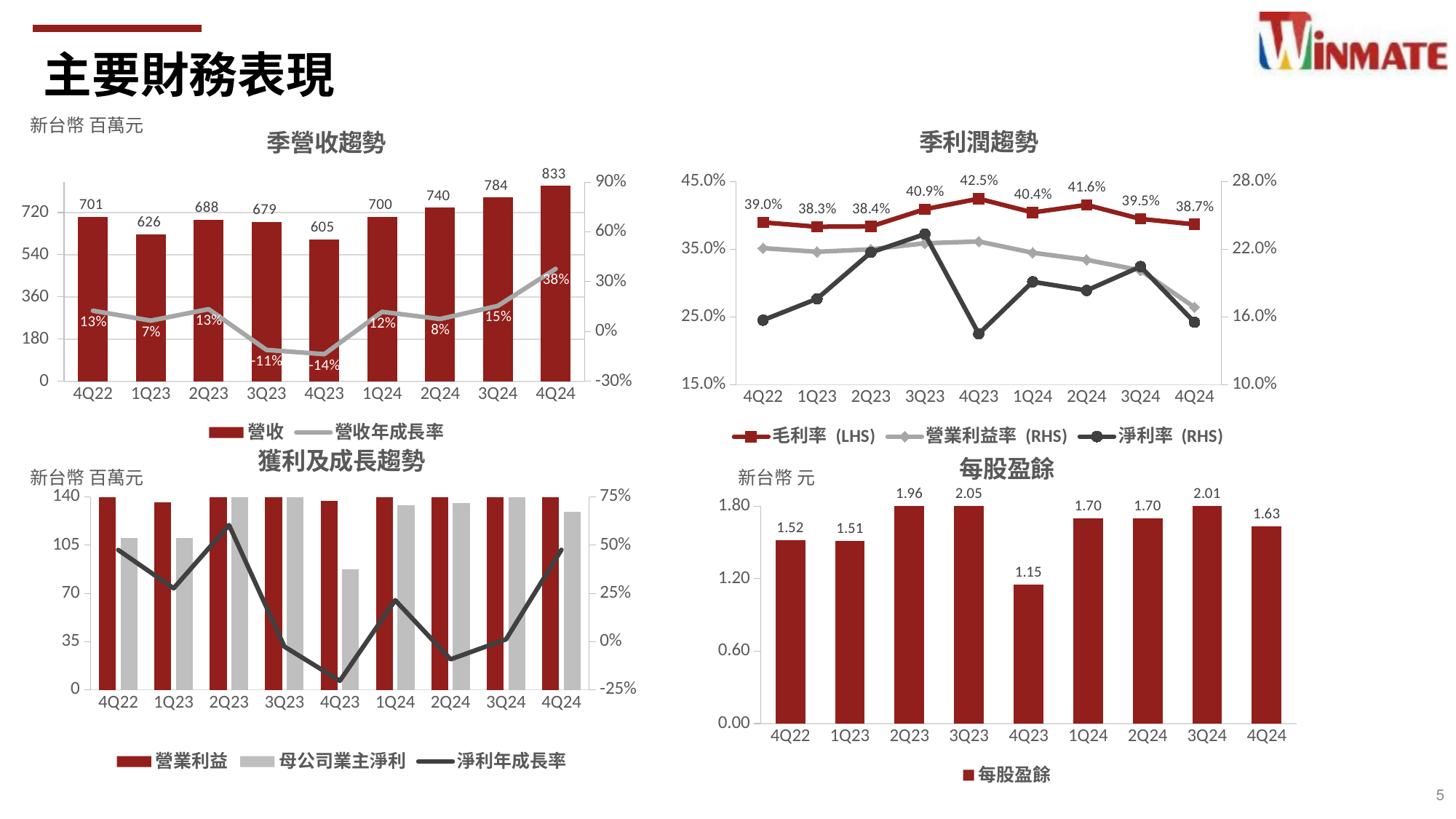

主要財務表現

### Chart: 季利潤趨勢

| Category | 毛利率 (LHS) | 營業利益率 (RHS) | 淨利率 (RHS) |
|---|---|---|---|
| 4Q22 | 0.38967690926657733 | 0.22099725845974247 | 0.15710695432145808 |
| 1Q23 | 0.3832550635742125 | 0.21772889911187782 | 0.1760366749728452 |
| 2Q23 | 0.3837107121951786 | 0.21989841345462524 | 0.21722875273974293 |
| 3Q23 | 0.40916219842103163 | 0.22533948112881064 | 0.23341103981880593 |
| 4Q23 | 0.4246989495260056 | 0.22688419991239162 | 0.14495218731662163 |
| 1Q24 | 0.40438452420057414 | 0.21690826775589483 | 0.19115240149102383 |
| 2Q24 | 0.4155128882308521 | 0.21062777524859877 | 0.18343962639598296 |
| 3Q24 | 0.3948548344702103 | 0.2012731490342288 | 0.20463784536942758 |
| 4Q24 | 0.3867920906124016 | 0.16857242272989056 | 0.15530692071414856 |

### Chart: 季營收趨勢

| Category | 營收 | 營收年成長率 |
|---|---|---|
| 4Q22 | 700.701 | 0.12511621260121952 |
| 1Q23 | 626.04 | 0.06521199086630558 |
| 2Q23 | 688.477 | 0.1343747631491361 |
| 3Q23 | 679.051 | -0.11114209008598619 |
| 4Q23 | 604.965 | -0.13662889021137403 |
| 1Q24 | 700.19 | 0.11844291099610271 |
| 2Q24 | 740.249 | 0.07519786427142816 |
| 3Q24 | 783.726 | 0.15414895199329637 |
| 4Q24 | 833.44 | 0.3776664765730249 |
新台幣 百萬元

### Chart: 獲利及成長趨勢

| Category | 營業利益 | 母公司業主淨利 | 淨利年成長率 |
|---|---|---|---|
| 4Q22 | 154.853 | 110.085 | 0.4754724567752311 |
| 1Q23 | 136.307 | 110.206 | 0.2764631617962172 |
| 2Q23 | 151.395 | 149.557 | 0.6042929320017592 |
| 3Q23 | 153.017 | 158.498 | -0.026329368979752354 |
| 4Q23 | 137.257 | 87.691 | -0.20342462642503512 |
| 1Q24 | 151.877 | 133.843 | 0.21448015534544385 |
| 2Q24 | 155.917 | 135.791 | -0.0920451734121438 |
| 3Q24 | 157.743 | 160.38 | 0.01187396686393516 |
| 4Q24 | 140.495 | 129.439 | 0.47608078366080875 |

### Chart:

| Category | 每股盈餘 |
|---|---|
| 4Q22 | 1.52 |
| 1Q23 | 1.51 |
| 2Q23 | 1.96 |
| 3Q23 | 2.05 |
| 4Q23 | 1.15 |
| 1Q24 | 1.7 |
| 2Q24 | 1.7 |
| 3Q24 | 2.01 |
| 4Q24 | 1.63 |
新台幣 百萬元
新台幣 元
5